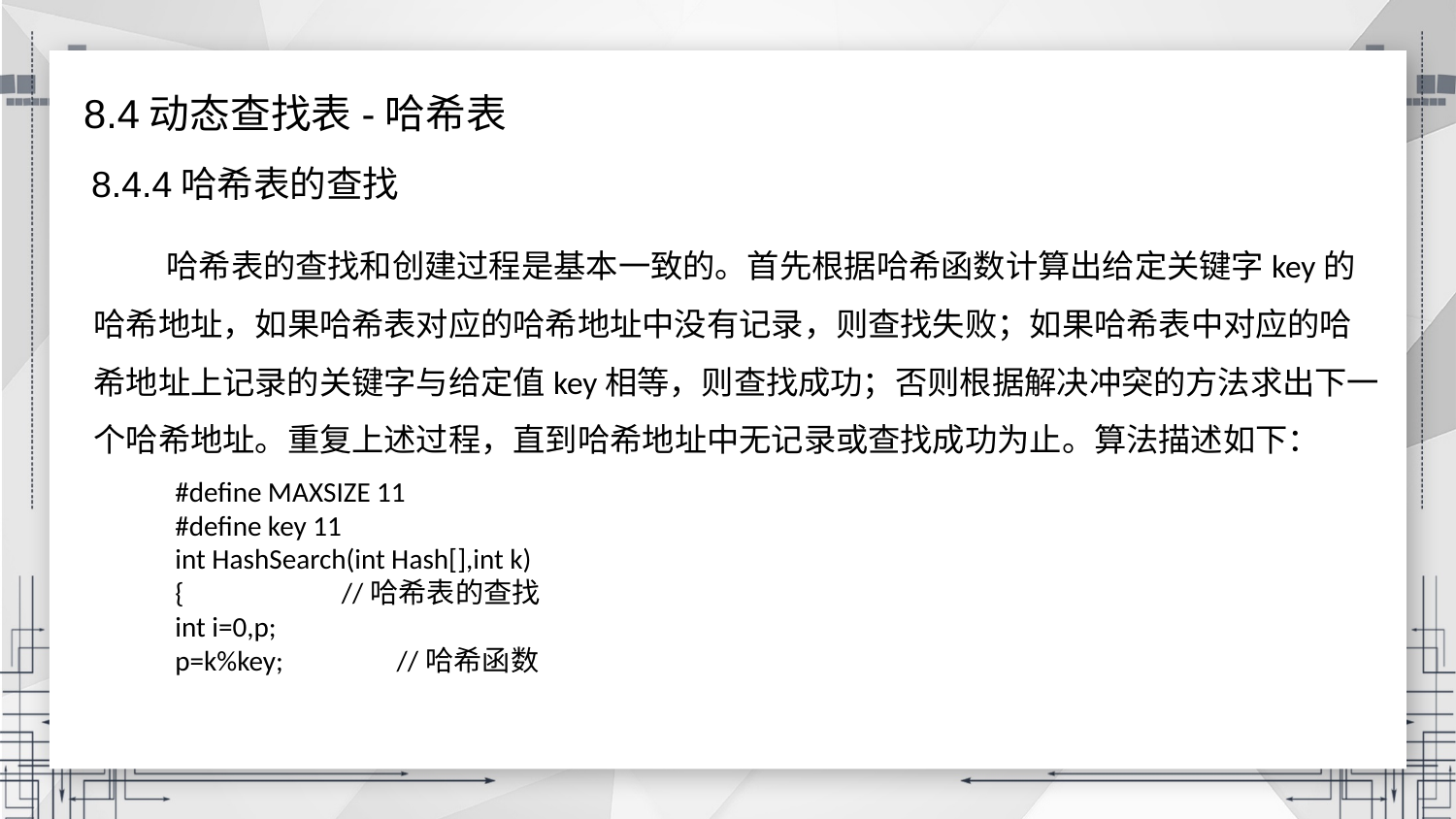

8.4动态查找表-哈希表
8.4.4哈希表的查找

哈希表的查找和创建过程是基本一致的。首先根据哈希函数计算出给定关键字key的哈希地址，如果哈希表对应的哈希地址中没有记录，则查找失败；如果哈希表中对应的哈希地址上记录的关键字与给定值key相等，则查找成功；否则根据解决冲突的方法求出下一个哈希地址。重复上述过程，直到哈希地址中无记录或查找成功为止。算法描述如下：
#define MAXSIZE 11
#define key 11
int HashSearch(int Hash[],int k)
{                         //哈希表的查找
int i=0,p;
p=k%key;                  //哈希函数